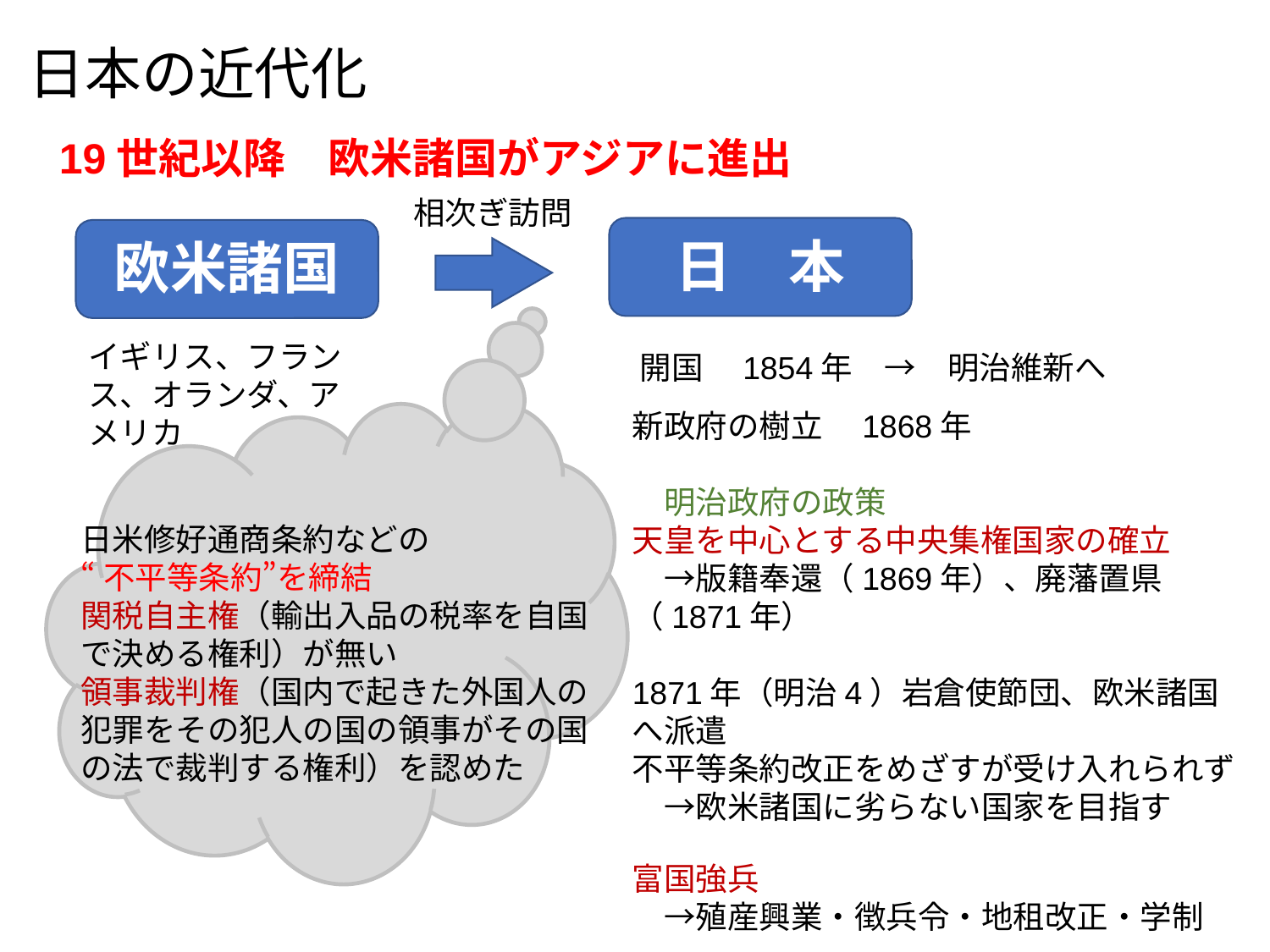

# 日本の近代化
19世紀以降　欧米諸国がアジアに進出
相次ぎ訪問
日　本
欧米諸国

イギリス、フランス、オランダ、アメリカ
開国　1854年　→　明治維新へ
新政府の樹立　1868年

　明治政府の政策
天皇を中心とする中央集権国家の確立
　→版籍奉還（1869年）、廃藩置県（1871年）

1871年（明治4）岩倉使節団、欧米諸国へ派遣
不平等条約改正をめざすが受け入れられず
　→欧米諸国に劣らない国家を目指す

富国強兵
　→殖産興業・徴兵令・地租改正・学制

日米修好通商条約などの
“不平等条約”を締結
関税自主権（輸出入品の税率を自国で決める権利）が無い
領事裁判権（国内で起きた外国人の犯罪をその犯人の国の領事がその国の法で裁判する権利）を認めた